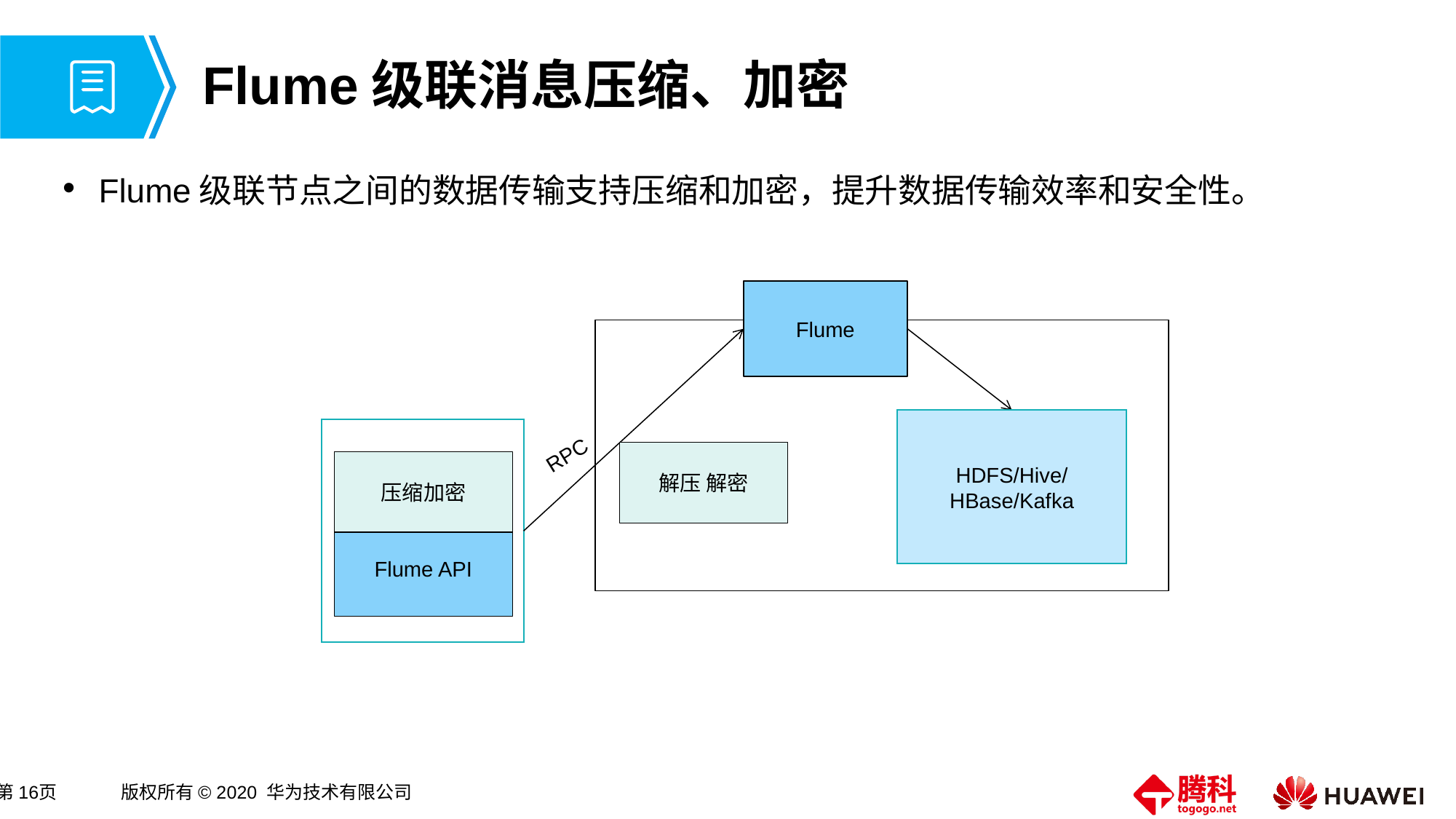

# Flume级联消息压缩、加密
Flume级联节点之间的数据传输支持压缩和加密，提升数据传输效率和安全性。

Flume

HDFS/Hive/
HBase/Kafka
应用
RPC
解压 解密
压缩加密
Flume API